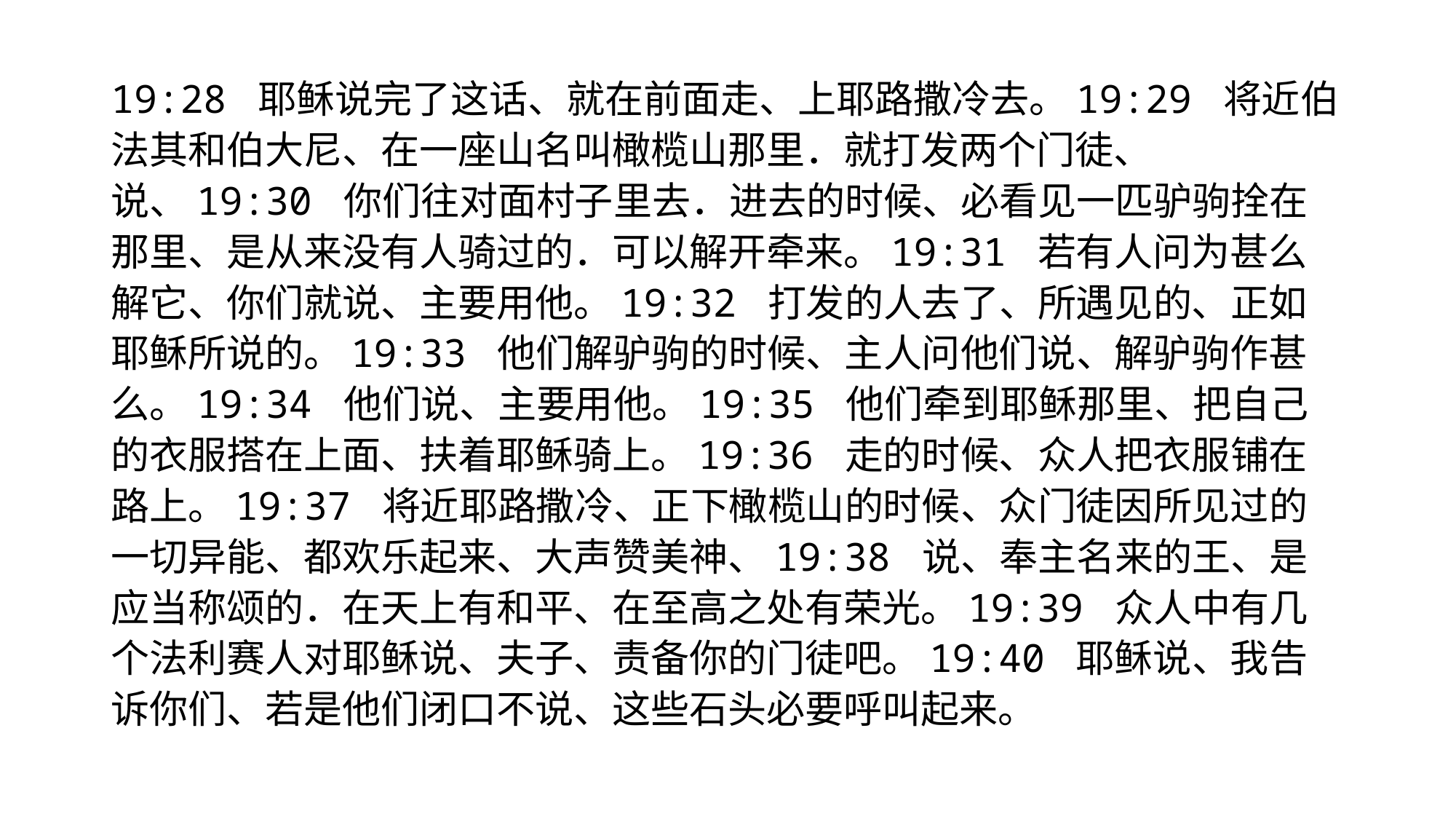

#
19:28 耶稣说完了这话、就在前面走、上耶路撒冷去。19:29 将近伯法其和伯大尼、在一座山名叫橄榄山那里．就打发两个门徒、说、19:30 你们往对面村子里去．进去的时候、必看见一匹驴驹拴在那里、是从来没有人骑过的．可以解开牵来。19:31 若有人问为甚么解它、你们就说、主要用他。19:32 打发的人去了、所遇见的、正如耶稣所说的。19:33 他们解驴驹的时候、主人问他们说、解驴驹作甚么。19:34 他们说、主要用他。19:35 他们牵到耶稣那里、把自己的衣服搭在上面、扶着耶稣骑上。19:36 走的时候、众人把衣服铺在路上。19:37 将近耶路撒冷、正下橄榄山的时候、众门徒因所见过的一切异能、都欢乐起来、大声赞美神、19:38 说、奉主名来的王、是应当称颂的．在天上有和平、在至高之处有荣光。19:39 众人中有几个法利赛人对耶稣说、夫子、责备你的门徒吧。19:40 耶稣说、我告诉你们、若是他们闭口不说、这些石头必要呼叫起来。